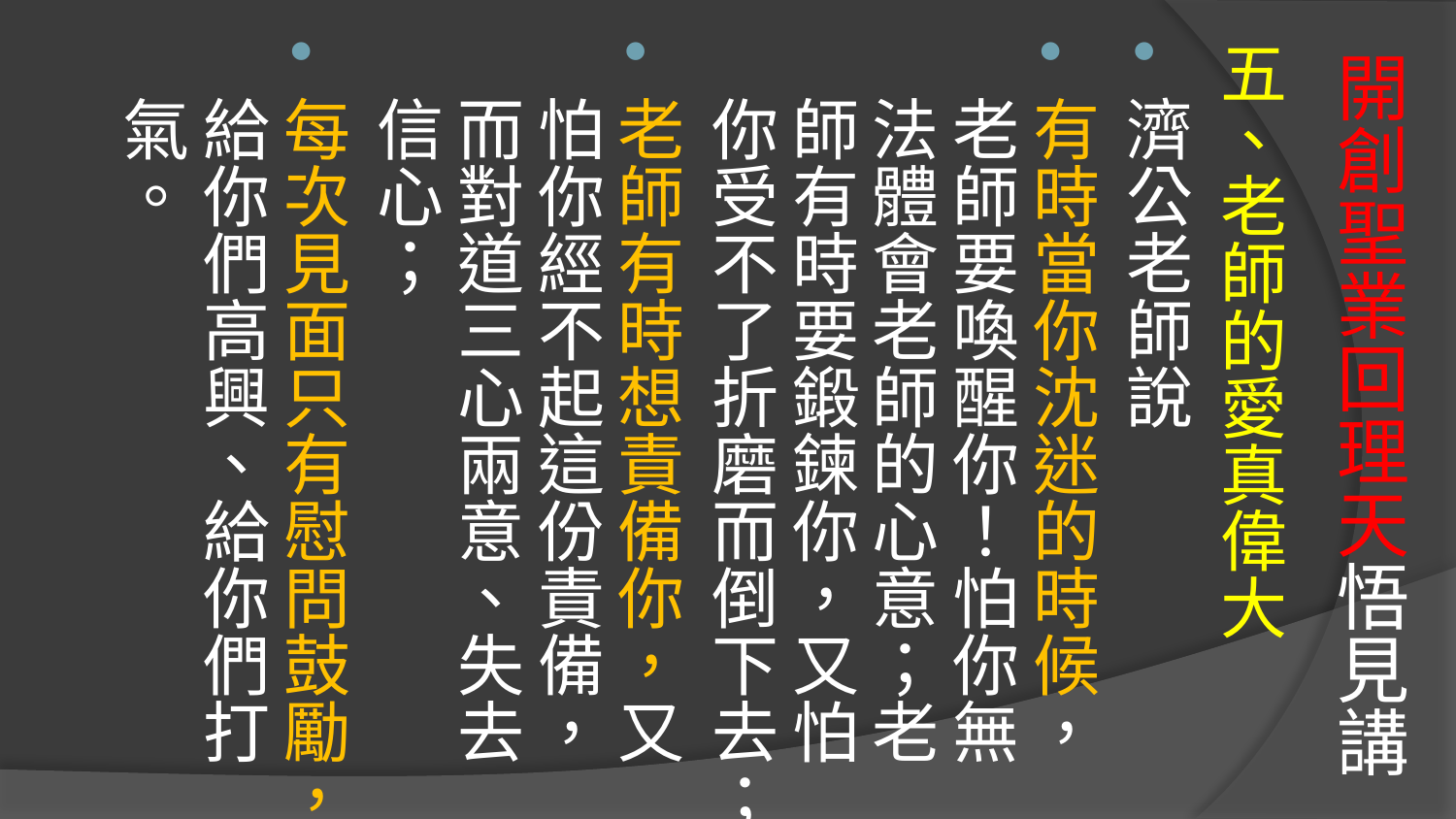

五、老師的愛真偉大
濟公老師說
有時當你沈迷的時候，老師要喚醒你！怕你無法體會老師的心意；老師有時要鍛鍊你，又怕你受不了折磨而倒下去；
老師有時想責備你，又怕你經不起這份責備，而對道三心兩意、失去信心；
每次見面只有慰問鼓勵，給你們高興、給你們打氣。

# 開創聖業回理天悟見講